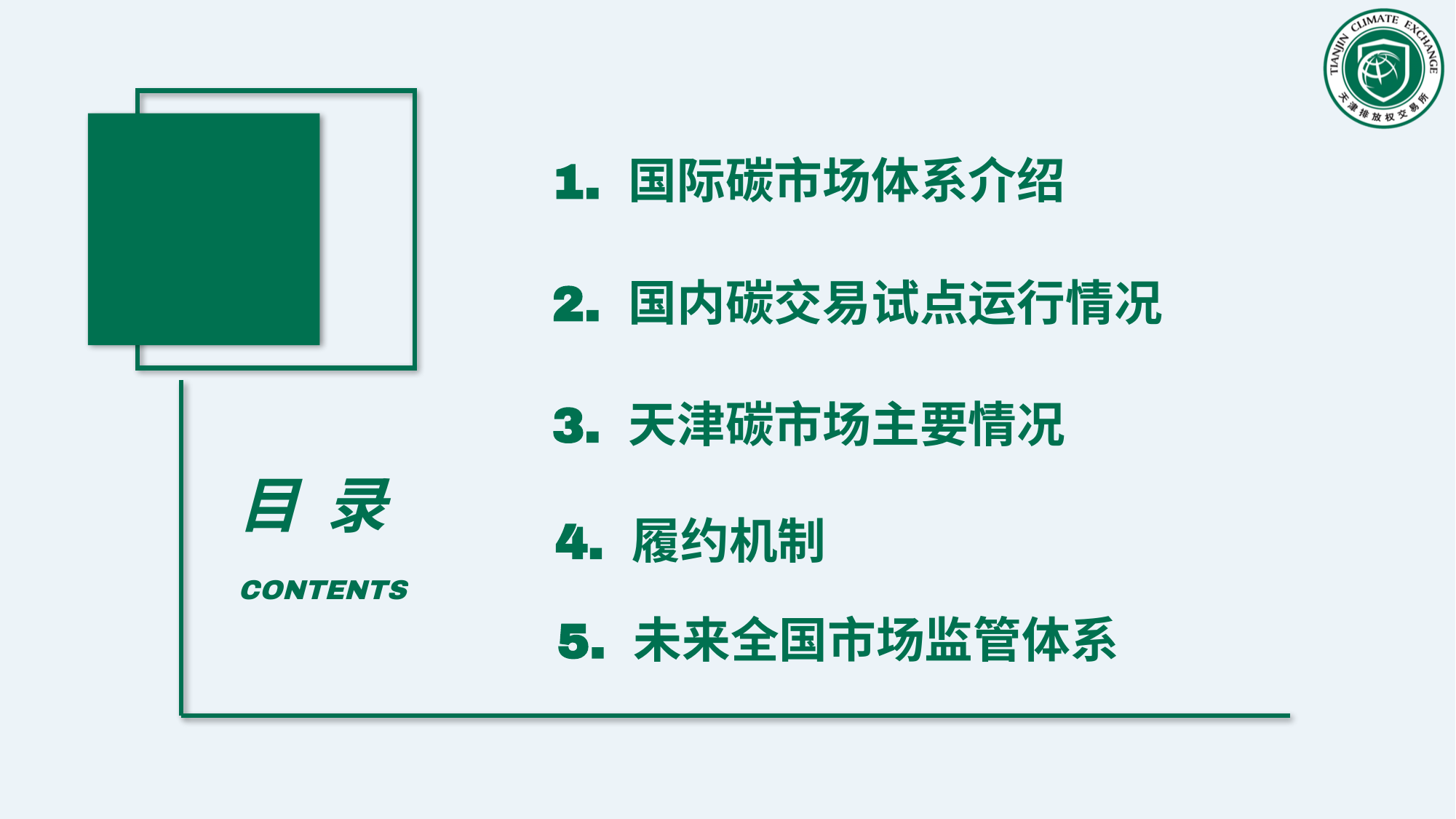

# 1. 国际碳市场体系介绍
2. 国内碳交易试点运行情况
3. 天津碳市场主要情况
4. 履约机制
5. 未来全国市场监管体系